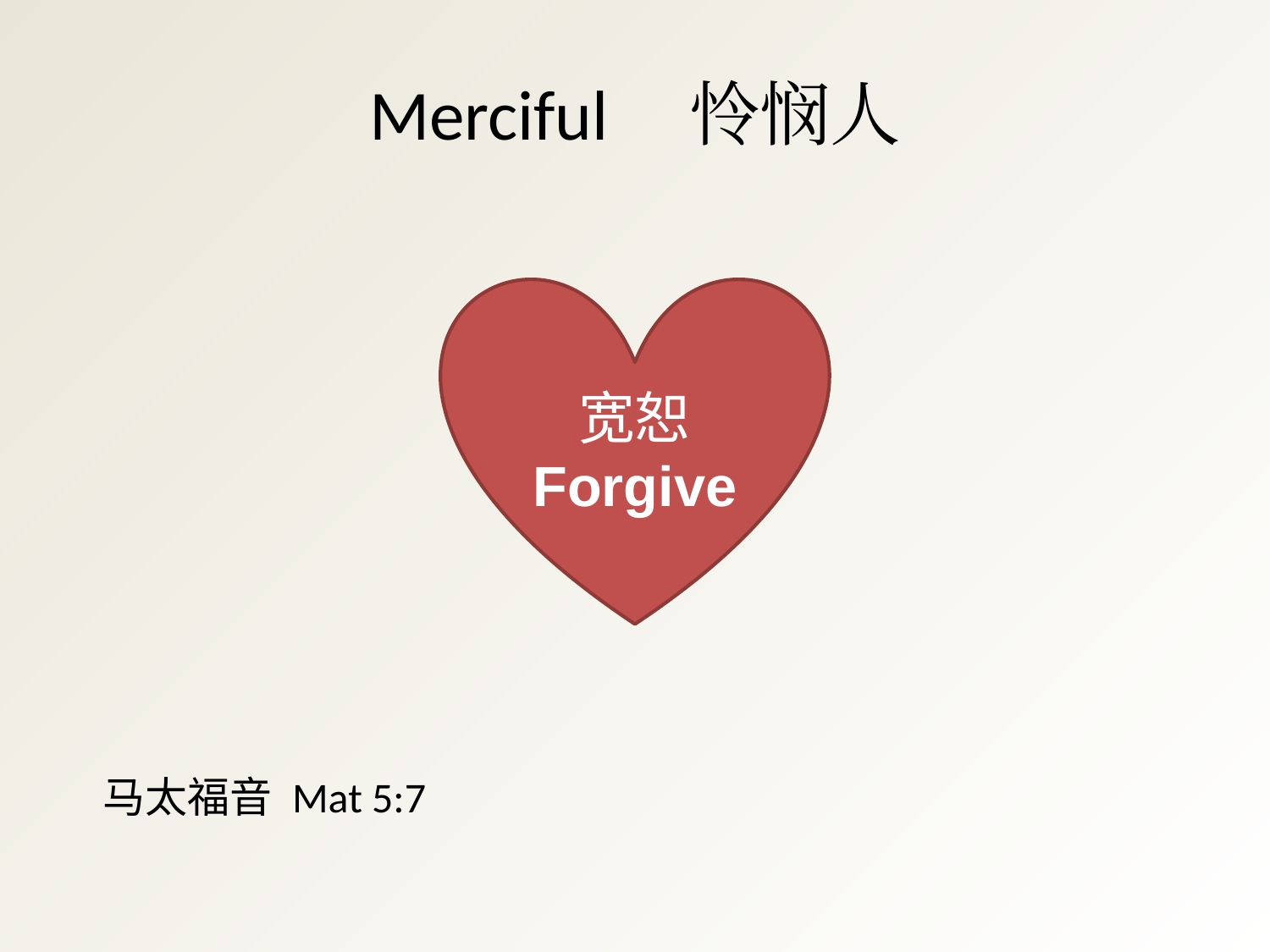

Merciful    怜悯人

宽恕
Forgive

# 马太福音 Mat 5:7